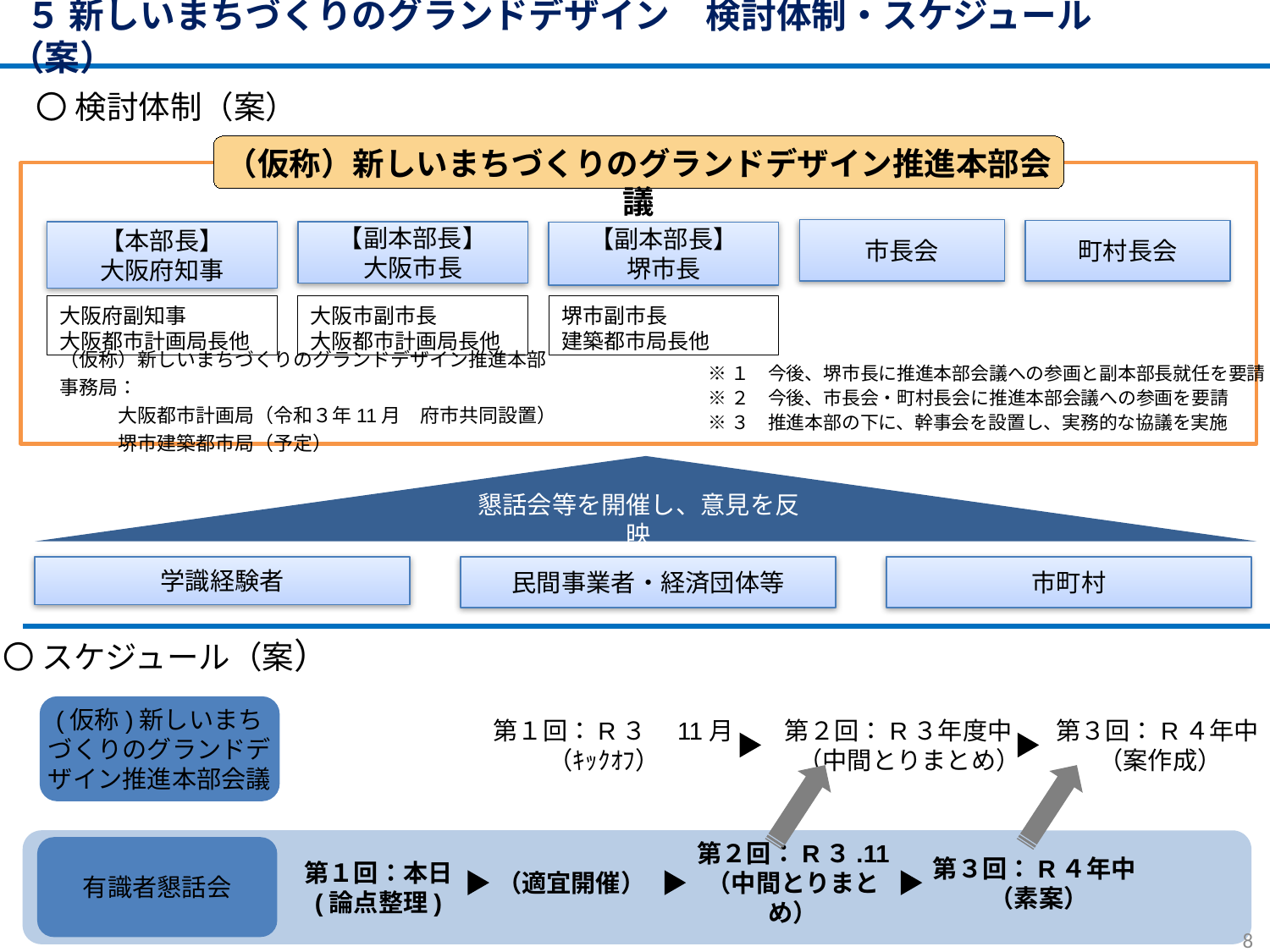

５ 新しいまちづくりのグランドデザイン　検討体制・スケジュール（案）
〇 検討体制（案）
（仮称）新しいまちづくりのグランドデザイン推進本部会議

市長会
町村長会
【本部長】
大阪府知事
大阪府副知事
大阪都市計画局長他
【副本部長】
大阪市長
大阪市副市長
大阪都市計画局長他

【副本部長】
堺市長
堺市副市長
建築都市局長他

（仮称）新しいまちづくりのグランドデザイン推進本部事務局：
　　　大阪都市計画局（令和３年11月　府市共同設置）
　　　堺市建築都市局（予定）
※１　今後、堺市長に推進本部会議への参画と副本部長就任を要請
※２　今後、市長会・町村長会に推進本部会議への参画を要請
※３　推進本部の下に、幹事会を設置し、実務的な協議を実施

懇話会等を開催し、意見を反映
民間事業者・経済団体等
市町村
学識経験者
〇 スケジュール（案）
(仮称)新しいまちづくりのグランドデザイン推進本部会議
第１回：R３　11月
（ｷｯｸｵﾌ）
第２回：R３年度中
（中間とりまとめ）
第３回：R４年中
（案作成）

有識者懇話会
（適宜開催）
第２回：R３.11
（中間とりまとめ）
第３回：R４年中
（素案）
第１回：本日
(論点整理)

8